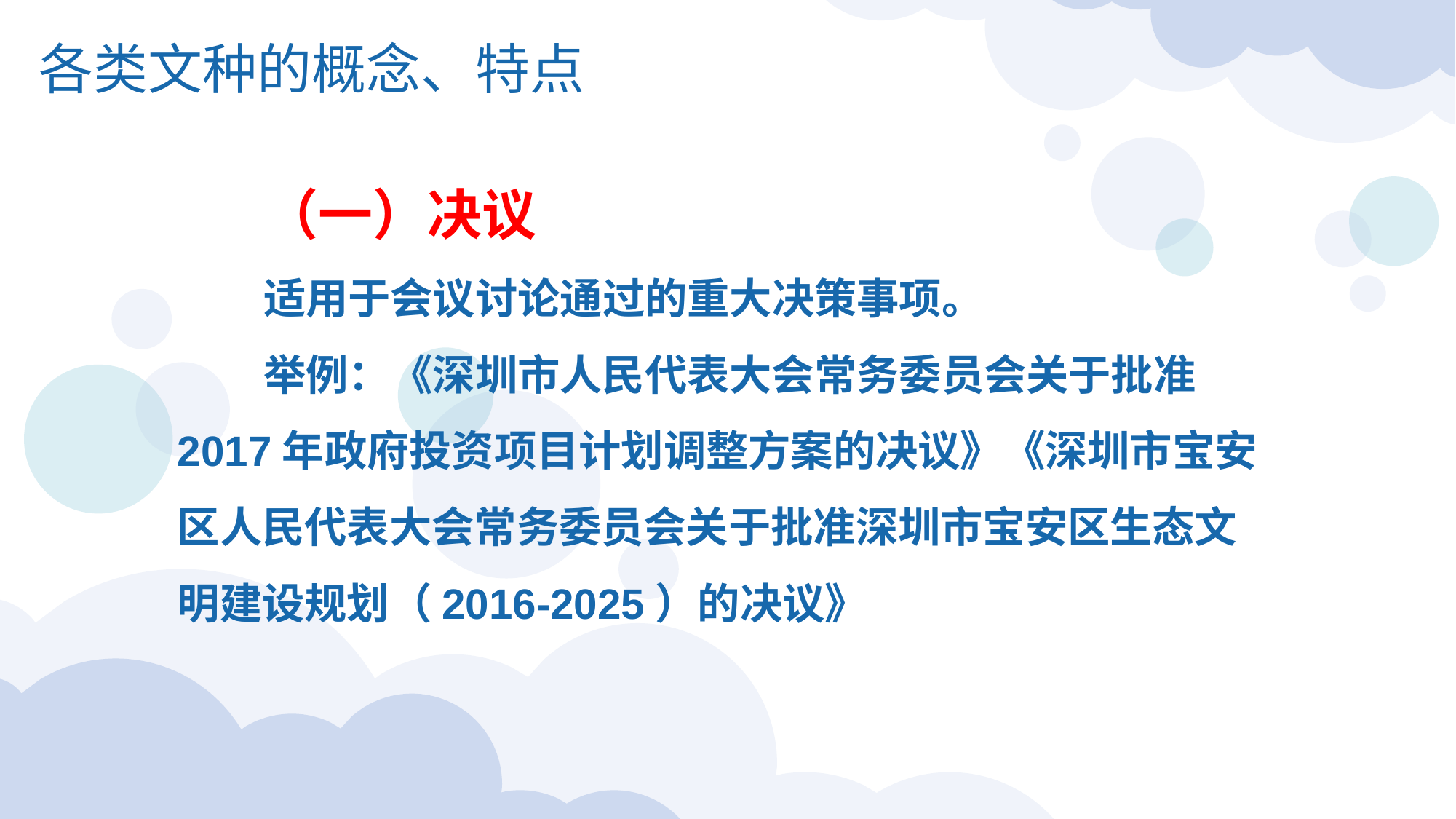

各类文种的概念、特点
（一）决议
适用于会议讨论通过的重大决策事项。
举例：《深圳市人民代表大会常务委员会关于批准2017年政府投资项目计划调整方案的决议》《深圳市宝安区人民代表大会常务委员会关于批准深圳市宝安区生态文明建设规划（2016-2025）的决议》